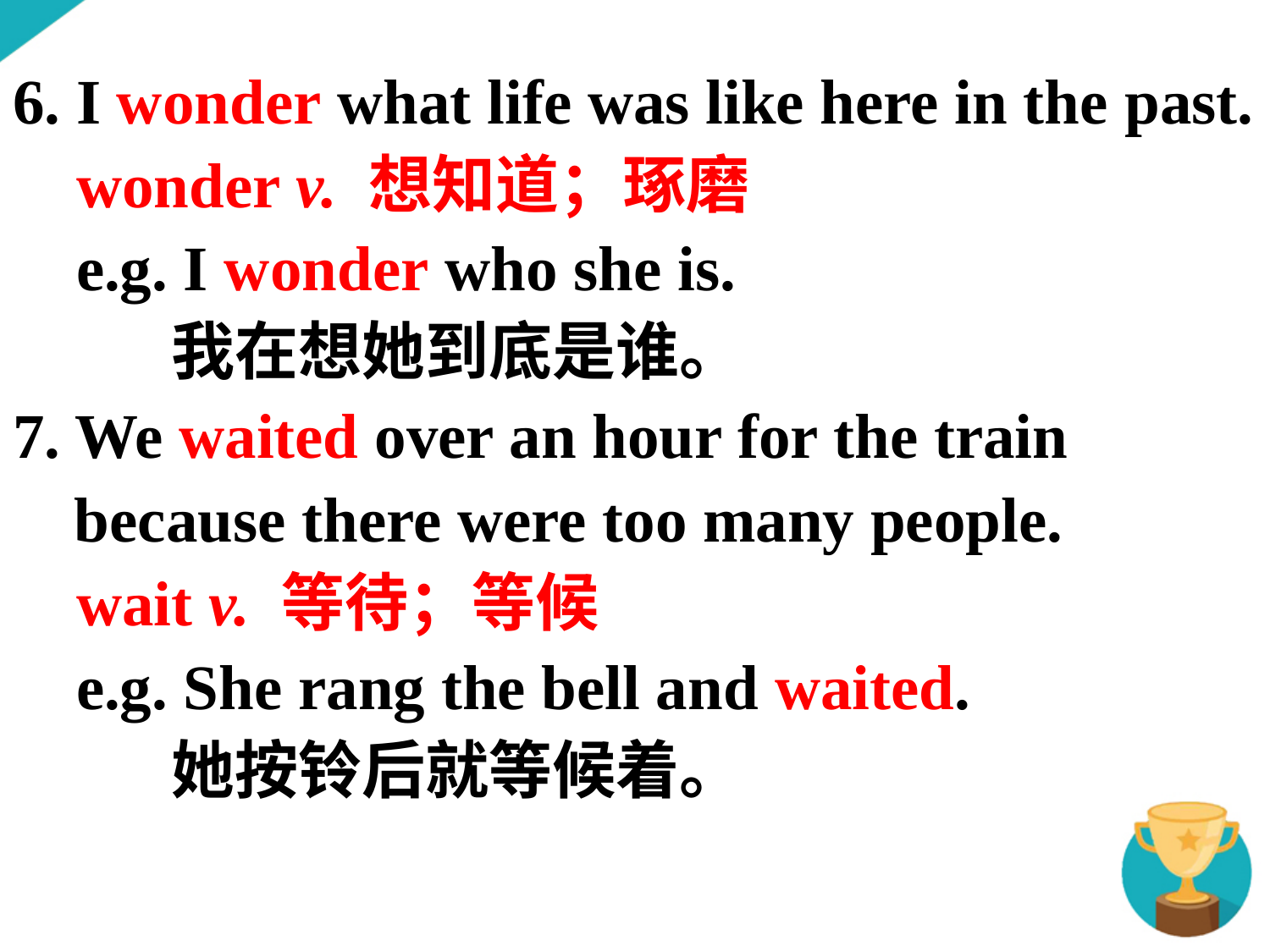

6. I wonder what life was like here in the past.
    wonder v. 想知道；琢磨
    e.g. I wonder who she is.
          我在想她到底是谁。
7. We waited over an hour for the train because there were too many people.
    wait v. 等待；等候
    e.g. She rang the bell and waited.
          她按铃后就等候着。